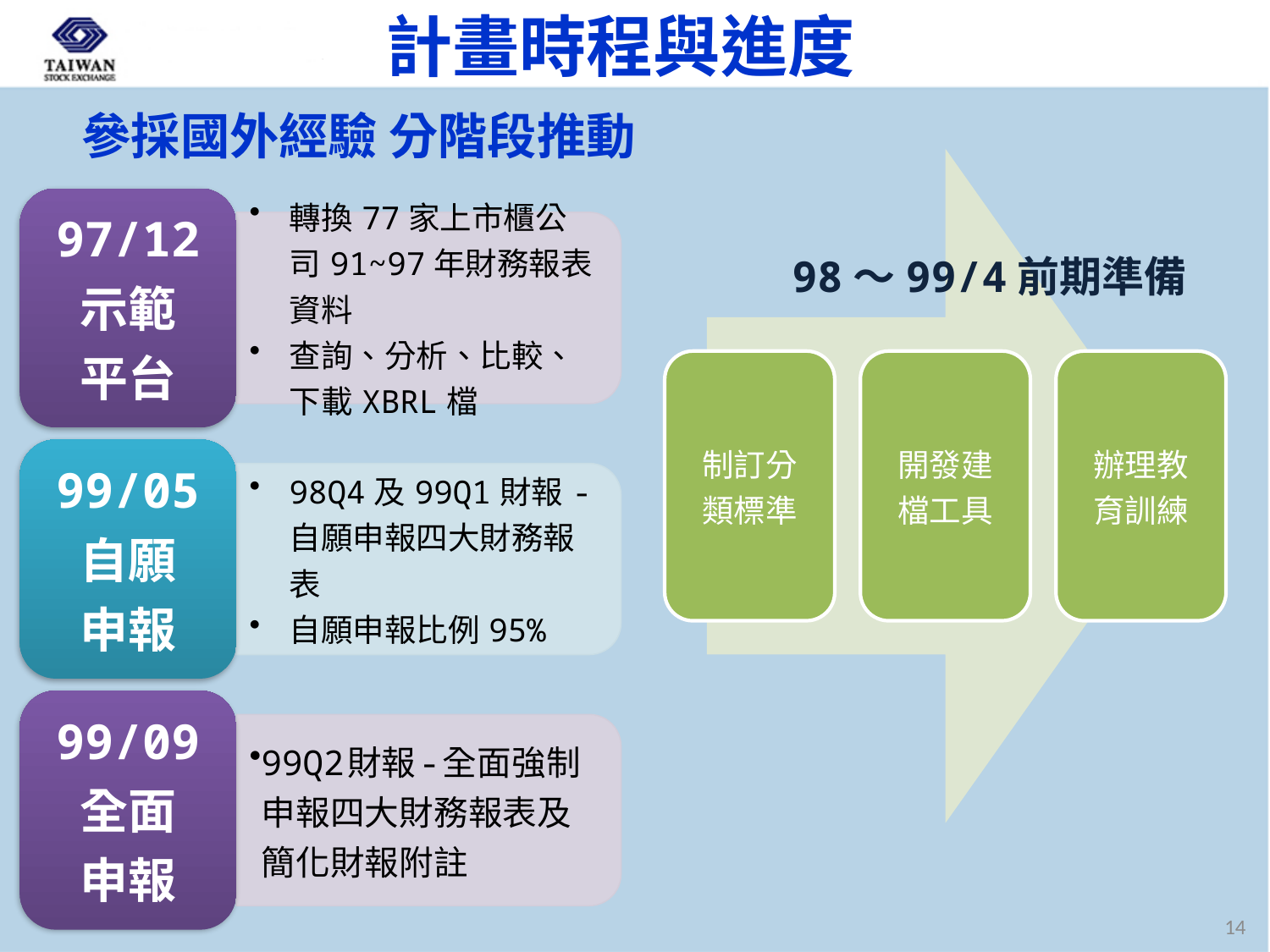

計畫時程與進度
參採國外經驗 分階段推動
制訂分類標準
開發建檔工具
辦理教育訓練
97/12
示範
平台
轉換77家上市櫃公司91~97年財務報表資料
查詢、分析、比較、下載XBRL檔
99/05
自願
申報
99Q2財報-全面強制申報四大財務報表及簡化財報附註
99/09
全面
申報
98Q4及99Q1財報-自願申報四大財務報表
自願申報比例95%
98～99/4前期準備
14